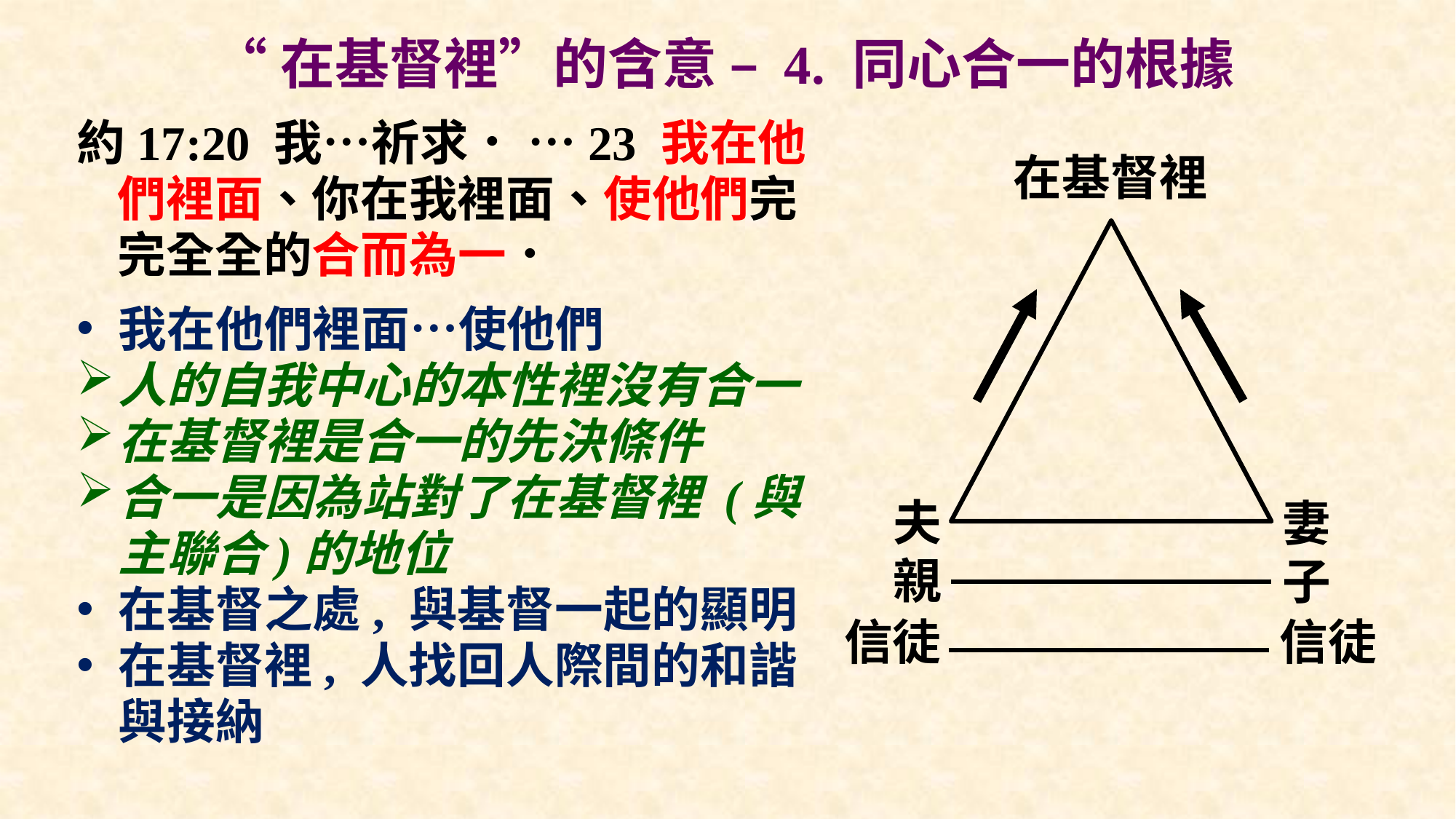

# “在基督裡”的含意 – 4. 同心合一的根據
約17:20 我…祈求． …23 我在他們裡面、你在我裡面、使他們完完全全的合而為一．
我在他們裡面…使他們
人的自我中心的本性裡沒有合一
在基督裡是合一的先決條件
合一是因為站對了在基督裡 (與主聯合)的地位
在基督之處, 與基督一起的顯明
在基督裡, 人找回人際間的和諧與接納

在基督裡

夫親
妻子
信徒
信徒